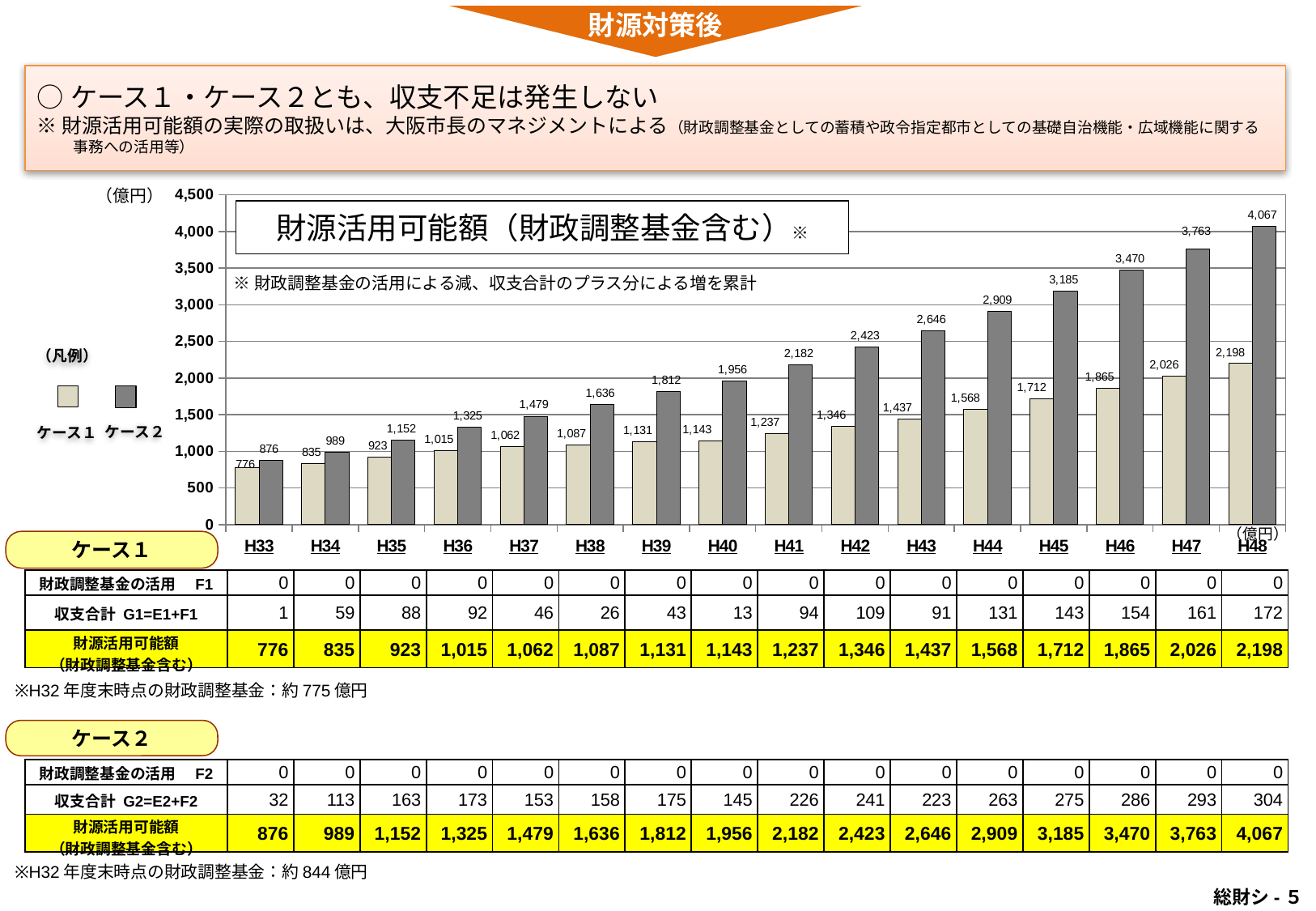

財源対策後

○ケース１・ケース２とも、収支不足は発生しない
※財源活用可能額の実際の取扱いは、大阪市長のマネジメントによる（財政調整基金としての蓄積や政令指定都市としての基礎自治機能・広域機能に関する事務への活用等）

### Chart

| Category | 特別区承継財調基金
＋財源活用可能額（累計） | 特別区承継財調基金
＋財源活用可能額（累計） |
|---|---|---|
| H33 | 776.0400000000001 | 876.0399999999992 |
| H34 | 835.4200000000001 | 989.4199999999997 |
| H35 | 923.1200000000001 | 1152.1200000000003 |
| H36 | 1015.3900000000001 | 1325.3899999999999 |
| H37 | 1061.8000000000002 | 1478.8000000000002 |
| H38 | 1087.4700000000003 | 1636.4699999999998 |
| H39 | 1130.897034431502 | 1811.8970344315012 |
| H40 | 1143.4761858503066 | 1956.4761858503055 |
| H41 | 1237.4837894233017 | 2182.4837894233005 |
| H42 | 1346.3812212903836 | 2423.381221290382 |
| H43 | 1437.3354136898802 | 2646.3354136898784 |
| H44 | 1568.4985825209242 | 2909.498582520922 |
| H45 | 1711.7966147664886 | 3184.796614766486 |
| H46 | 1865.4328654596661 | 3470.4328654596634 |
| H47 | 2026.4253208907744 | 3763.425320890771 |
| H48 | 2198.465129033591 | 4067.465129033588 |
（億円）
財源活用可能額（財政調整基金含む）※
※財政調整基金の活用による減、収支合計のプラス分による増を累計
（凡例）

ケース２
ケース１
（億円）
ケース１
| 財政調整基金の活用　F1 | 0 | 0 | 0 | 0 | 0 | 0 | 0 | 0 | 0 | 0 | 0 | 0 | 0 | 0 | 0 | 0 |
| --- | --- | --- | --- | --- | --- | --- | --- | --- | --- | --- | --- | --- | --- | --- | --- | --- |
| 収支合計 G1=E1+F1 | 1 | 59 | 88 | 92 | 46 | 26 | 43 | 13 | 94 | 109 | 91 | 131 | 143 | 154 | 161 | 172 |
| 財源活用可能額 （財政調整基金含む） | 776 | 835 | 923 | 1,015 | 1,062 | 1,087 | 1,131 | 1,143 | 1,237 | 1,346 | 1,437 | 1,568 | 1,712 | 1,865 | 2,026 | 2,198 |
※H32年度末時点の財政調整基金：約775億円
ケース２
| 財政調整基金の活用　F2 | 0 | 0 | 0 | 0 | 0 | 0 | 0 | 0 | 0 | 0 | 0 | 0 | 0 | 0 | 0 | 0 |
| --- | --- | --- | --- | --- | --- | --- | --- | --- | --- | --- | --- | --- | --- | --- | --- | --- |
| 収支合計 G2=E2+F2 | 32 | 113 | 163 | 173 | 153 | 158 | 175 | 145 | 226 | 241 | 223 | 263 | 275 | 286 | 293 | 304 |
| 財源活用可能額 （財政調整基金含む） | 876 | 989 | 1,152 | 1,325 | 1,479 | 1,636 | 1,812 | 1,956 | 2,182 | 2,423 | 2,646 | 2,909 | 3,185 | 3,470 | 3,763 | 4,067 |
※H32年度末時点の財政調整基金：約844億円
総財シ-５